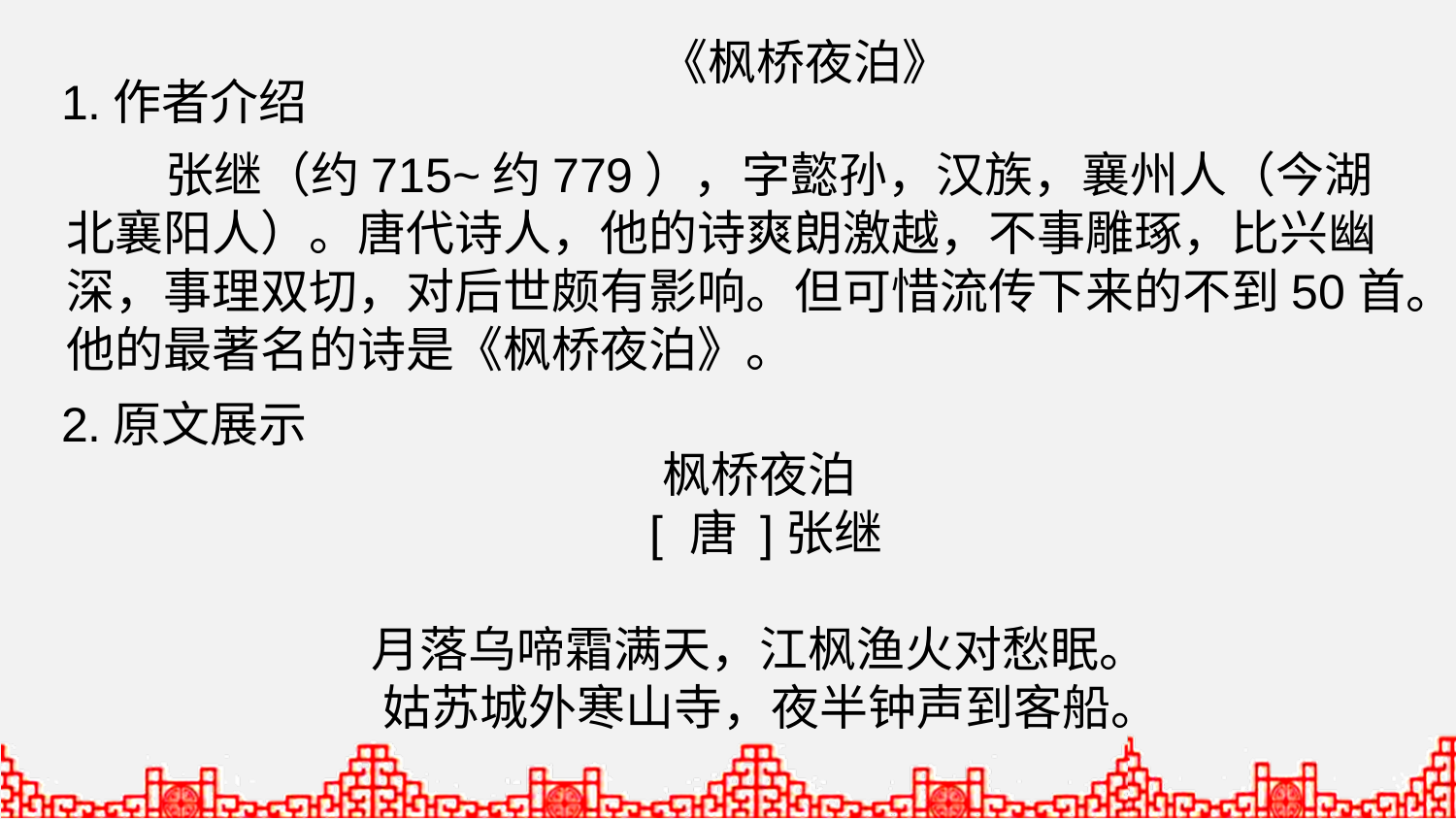

《枫桥夜泊》
1.作者介绍
        张继（约715~约779），字懿孙，汉族，襄州人（今湖北襄阳人）。唐代诗人，他的诗爽朗激越，不事雕琢，比兴幽深，事理双切，对后世颇有影响。但可惜流传下来的不到50首。他的最著名的诗是《枫桥夜泊》。
2.原文展示
枫桥夜泊
 [ 唐 ]张继

月落乌啼霜满天，江枫渔火对愁眠。
 姑苏城外寒山寺，夜半钟声到客船。